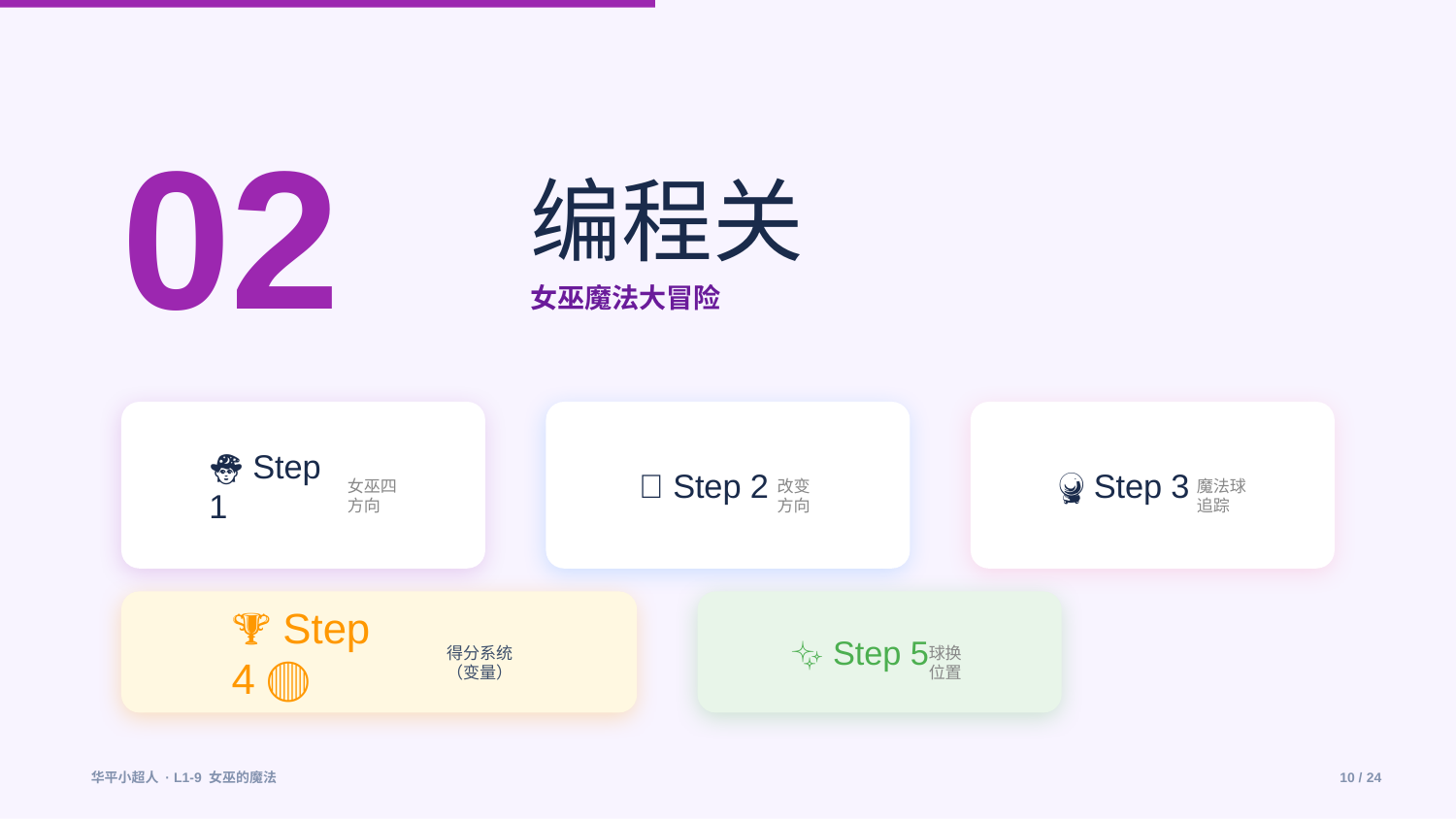

02
编程关
女巫魔法大冒险

🧙 Step 1
🧭 Step 2
🔮 Step 3
女巫四方向
改变方向
魔法球追踪

🏆 Step 4 🔴
✨ Step 5
得分系统（变量）
球换位置
华平小超人 · L1-9 女巫的魔法
10 / 24